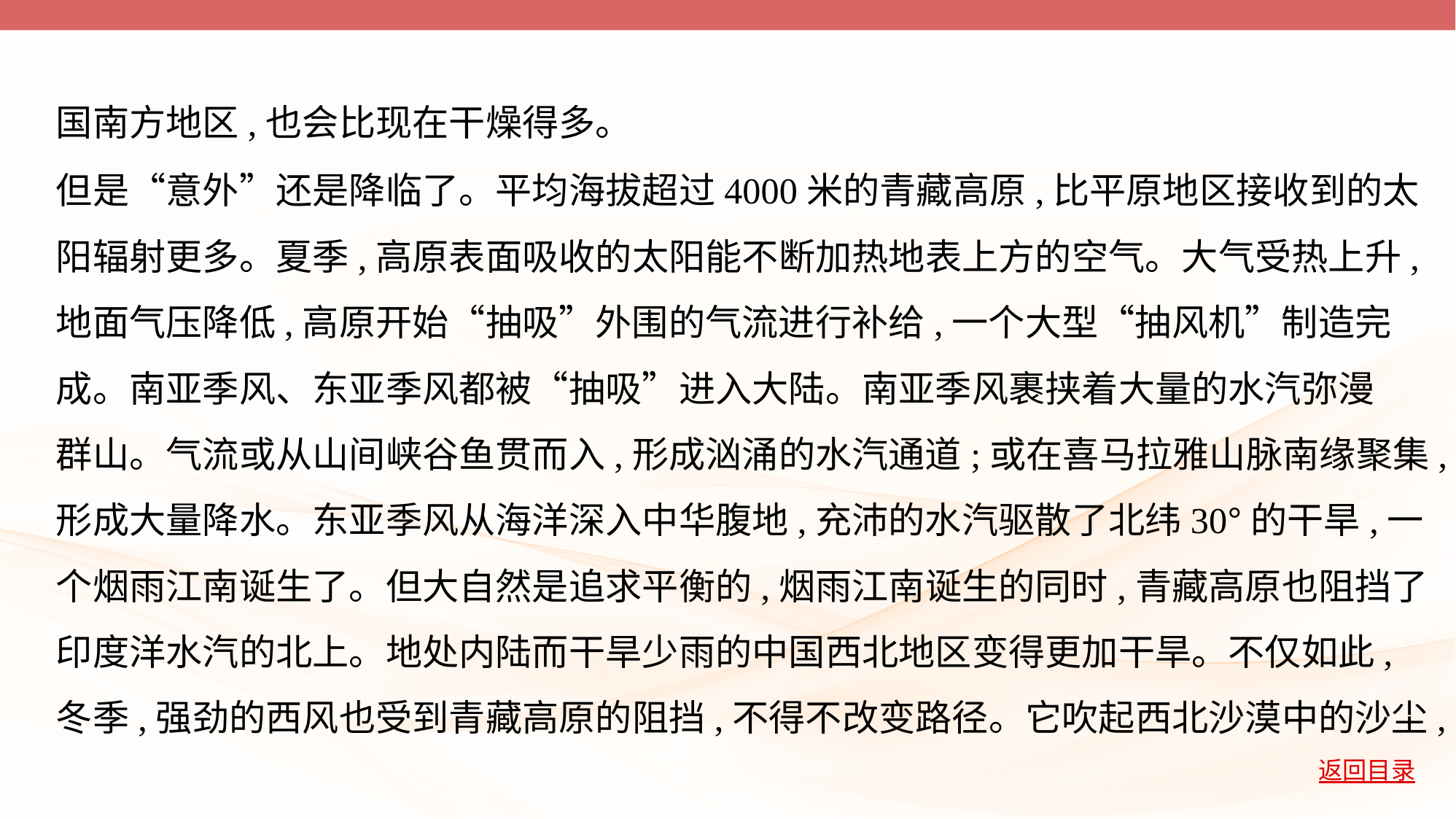

国南方地区,也会比现在干燥得多。
但是“意外”还是降临了。平均海拔超过4000米的青藏高原,比平原地区接收到的太
阳辐射更多。夏季,高原表面吸收的太阳能不断加热地表上方的空气。大气受热上升,
地面气压降低,高原开始“抽吸”外围的气流进行补给,一个大型“抽风机”制造完
成。南亚季风、东亚季风都被“抽吸”进入大陆。南亚季风裹挟着大量的水汽弥漫
群山。气流或从山间峡谷鱼贯而入,形成汹涌的水汽通道;或在喜马拉雅山脉南缘聚集,
形成大量降水。东亚季风从海洋深入中华腹地,充沛的水汽驱散了北纬30°的干旱,一
个烟雨江南诞生了。但大自然是追求平衡的,烟雨江南诞生的同时,青藏高原也阻挡了
印度洋水汽的北上。地处内陆而干旱少雨的中国西北地区变得更加干旱。不仅如此,
冬季,强劲的西风也受到青藏高原的阻挡,不得不改变路径。它吹起西北沙漠中的沙尘,